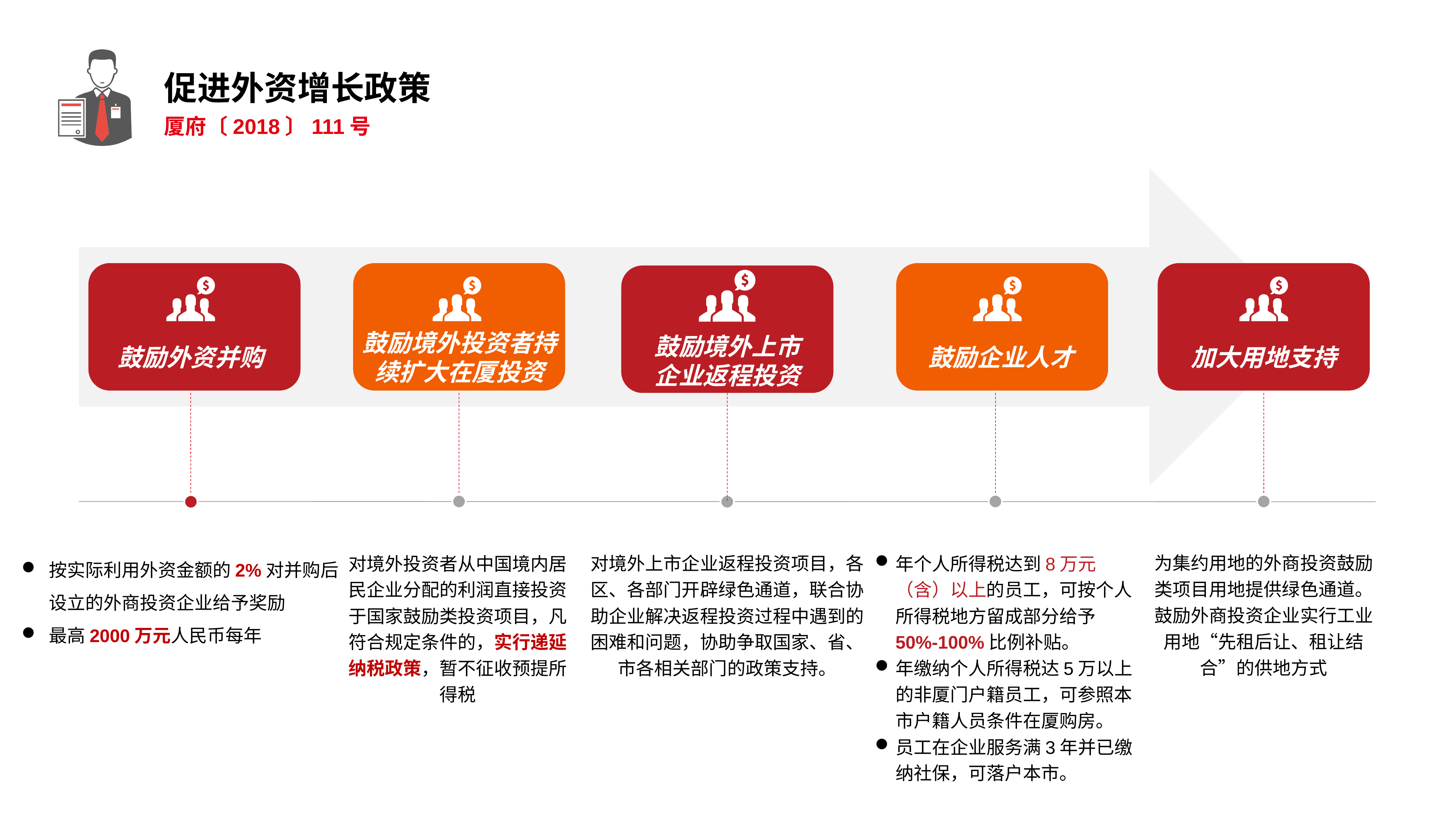

促进外资增长政策
厦府〔2018〕111号

鼓励外资并购
鼓励企业人才
加大用地支持
鼓励境外投资者持续扩大在厦投资
鼓励境外上市企业返程投资

为集约用地的外商投资鼓励类项目用地提供绿色通道。鼓励外商投资企业实行工业用地“先租后让、租让结合”的供地方式
按实际利用外资金额的2%对并购后设立的外商投资企业给予奖励
最高2000万元人民币每年
对境外投资者从中国境内居民企业分配的利润直接投资于国家鼓励类投资项目，凡符合规定条件的，实行递延纳税政策，暂不征收预提所得税
对境外上市企业返程投资项目，各区、各部门开辟绿色通道，联合协助企业解决返程投资过程中遇到的困难和问题，协助争取国家、省、市各相关部门的政策支持。
年个人所得税达到8万元（含）以上的员工，可按个人所得税地方留成部分给予50%-100%比例补贴。
年缴纳个人所得税达5万以上的非厦门户籍员工，可参照本市户籍人员条件在厦购房。
员工在企业服务满3年并已缴纳社保，可落户本市。